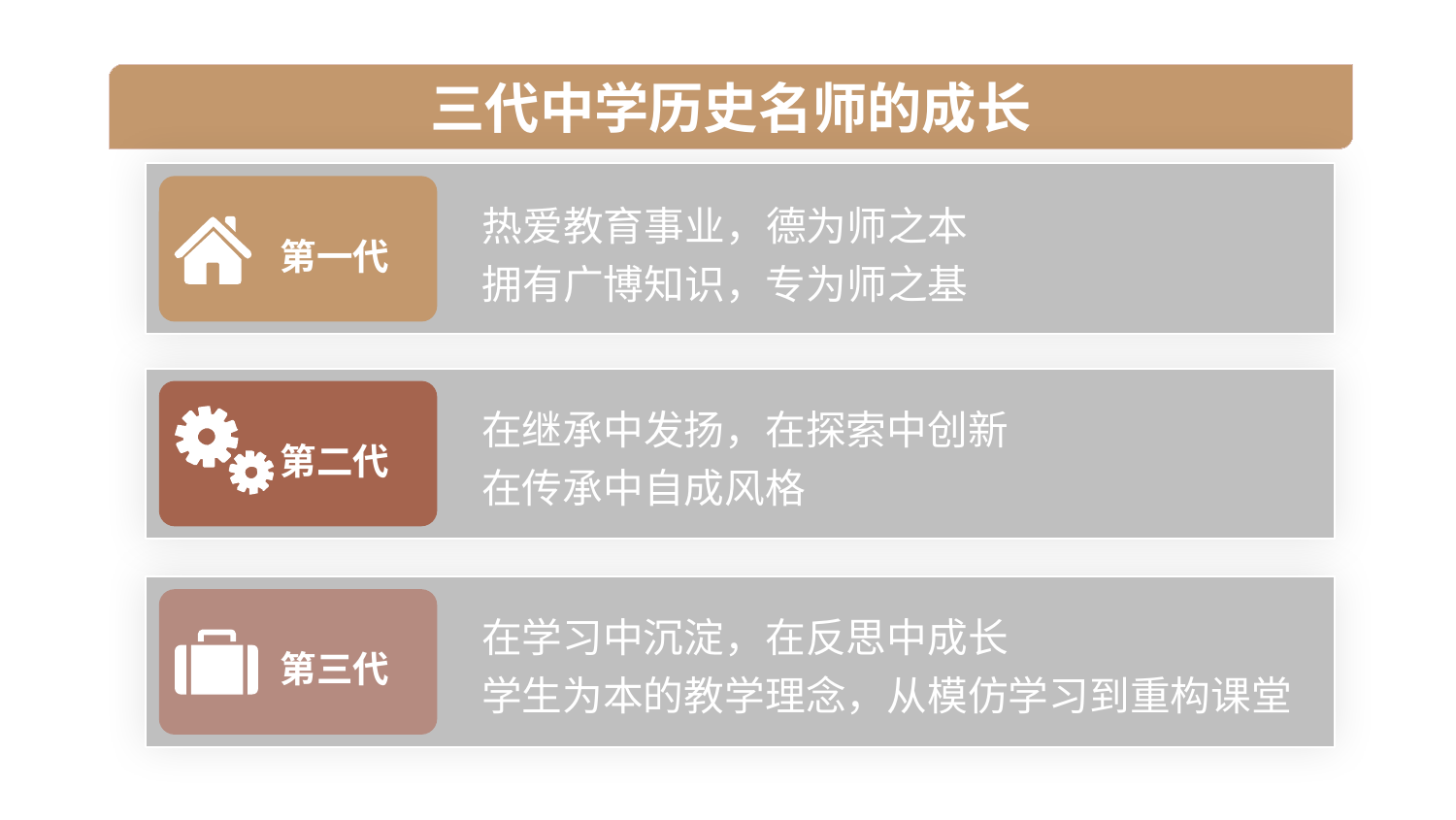

三代中学历史名师的成长

第一代
热爱教育事业，德为师之本
拥有广博知识，专为师之基

第二代

在继承中发扬，在探索中创新
在传承中自成风格

第三代

在学习中沉淀，在反思中成长
学生为本的教学理念，从模仿学习到重构课堂